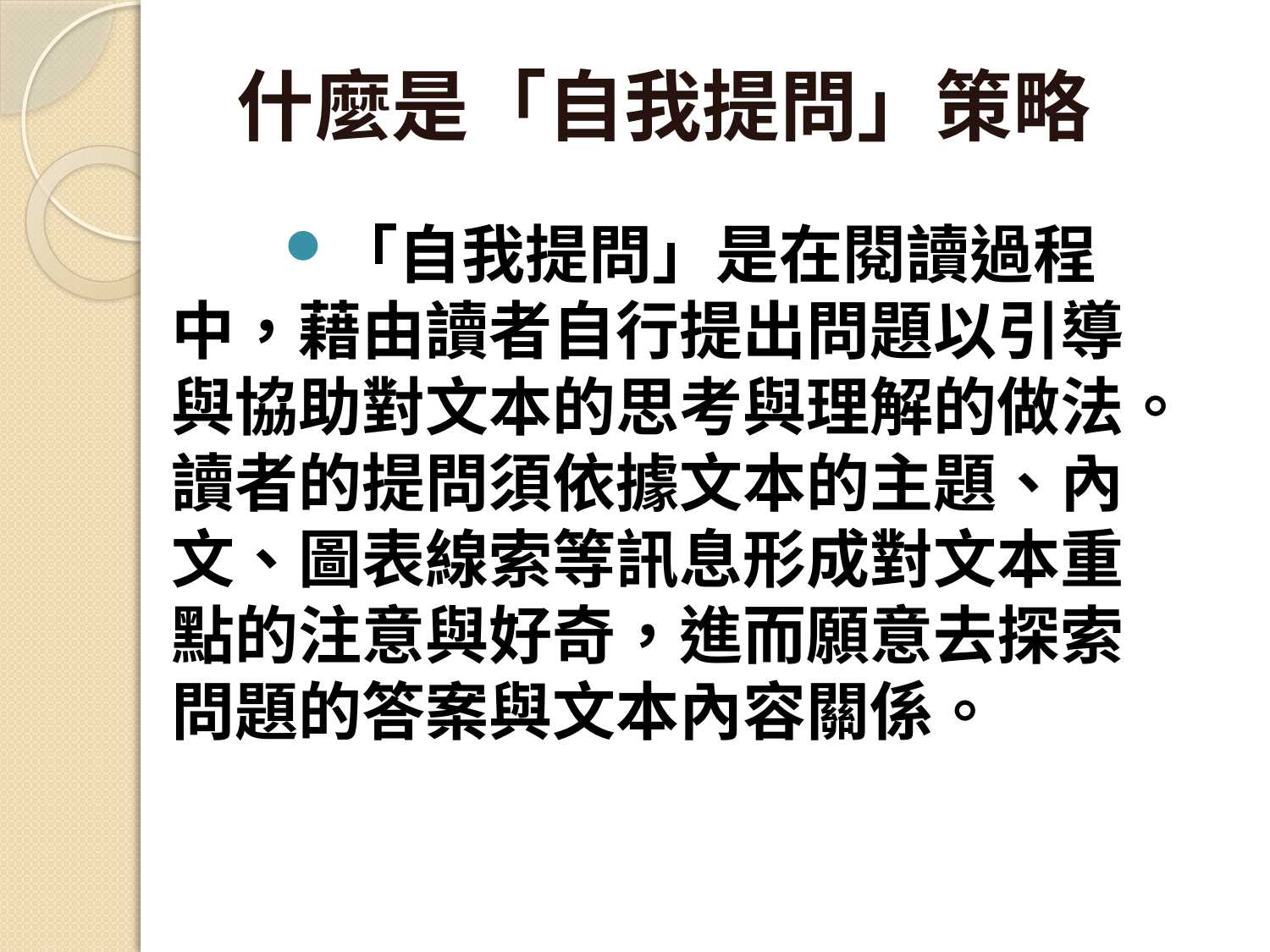

# 什麼是「自我提問」策略
「自我提問」是在閱讀過程中，藉由讀者自行提出問題以引導與協助對文本的思考與理解的做法。讀者的提問須依據文本的主題、內文、圖表線索等訊息形成對文本重點的注意與好奇，進而願意去探索問題的答案與文本內容關係。